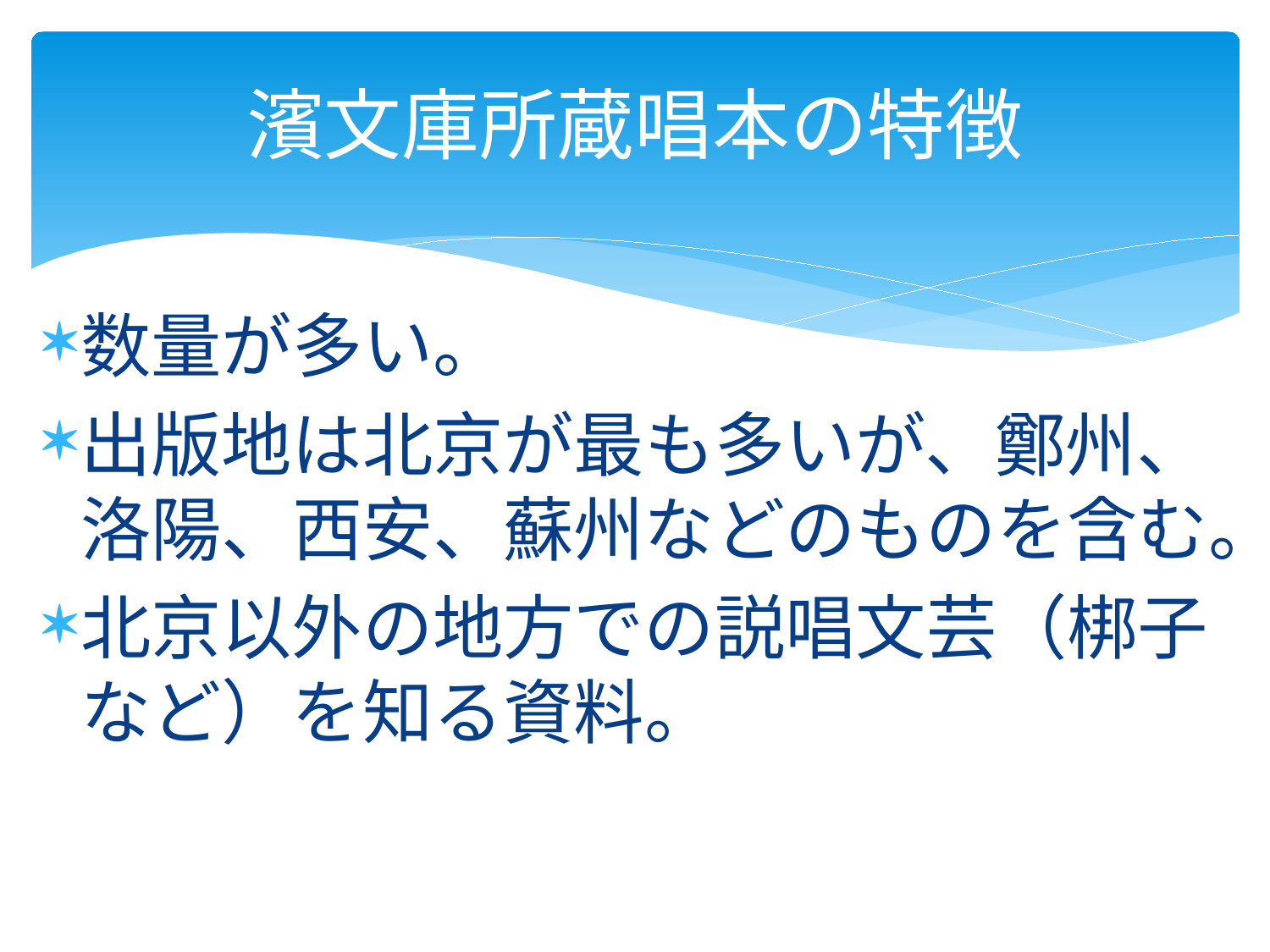

濱文庫所蔵唱本の特徴

数量が多い。
出版地は北京が最も多いが、鄭州、洛陽、西安、蘇州などのものを含む。
北京以外の地方での説唱文芸（梆子など）を知る資料。